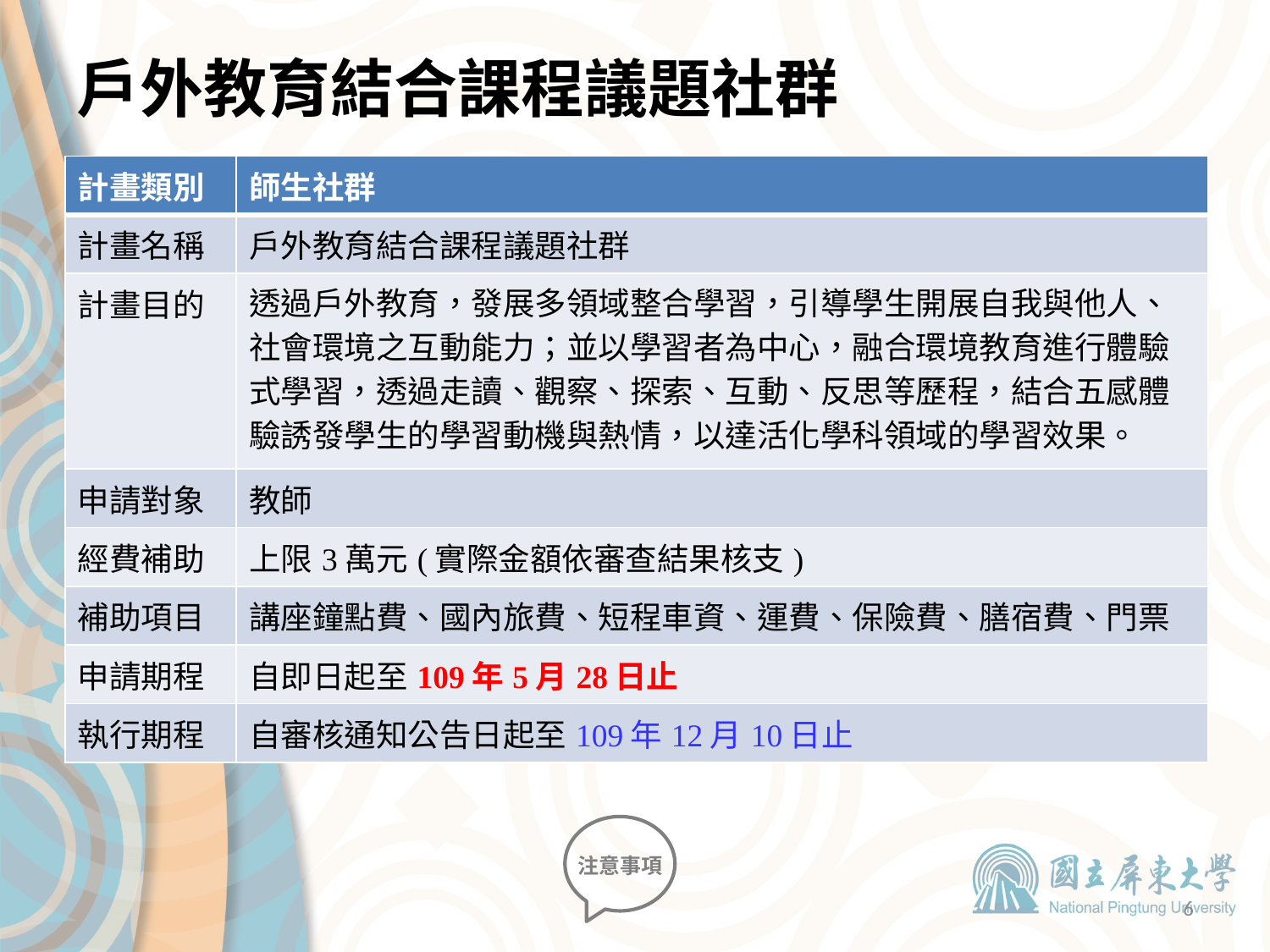

# 戶外教育結合課程議題社群
| 計畫類別 | 師生社群 |
| --- | --- |
| 計畫名稱 | 戶外教育結合課程議題社群 |
| 計畫目的 | 透過戶外教育，發展多領域整合學習，引導學生開展自我與他人、社會環境之互動能力；並以學習者為中心，融合環境教育進行體驗式學習，透過走讀、觀察、探索、互動、反思等歷程，結合五感體驗誘發學生的學習動機與熱情，以達活化學科領域的學習效果。 |
| 申請對象 | 教師 |
| 經費補助 | 上限3萬元(實際金額依審查結果核支) |
| 補助項目 | 講座鐘點費、國內旅費、短程車資、運費、保險費、膳宿費、門票 |
| 申請期程 | 自即日起至109年5月28日止 |
| 執行期程 | 自審核通知公告日起至109年12月10日止 |

注意事項
6